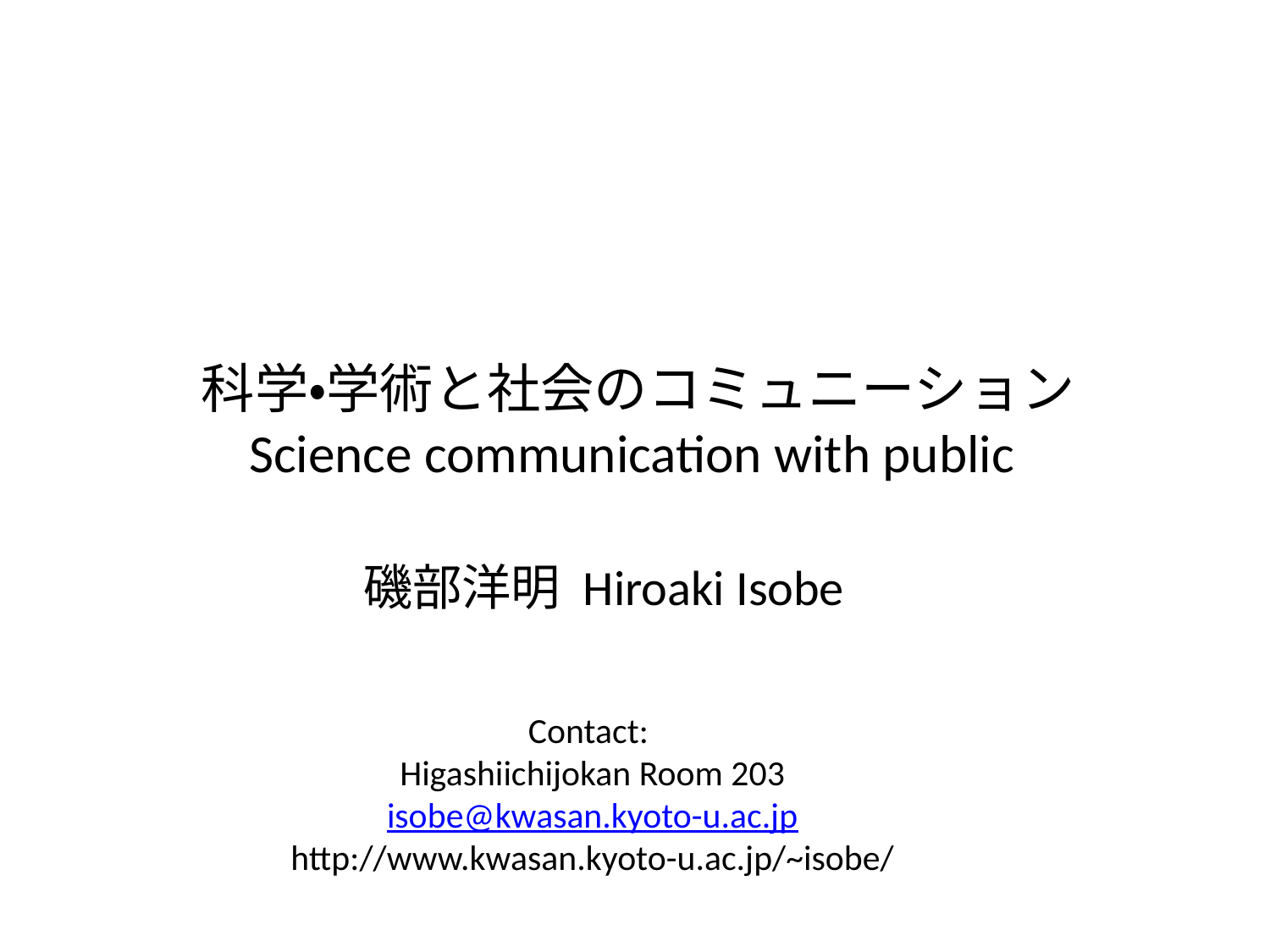

# 科学・学術と社会のコミュニーション Science communication with public
磯部洋明 Hiroaki Isobe
Contact:
Higashiichijokan Room 203
isobe@kwasan.kyoto-u.ac.jp
http://www.kwasan.kyoto-u.ac.jp/~isobe/